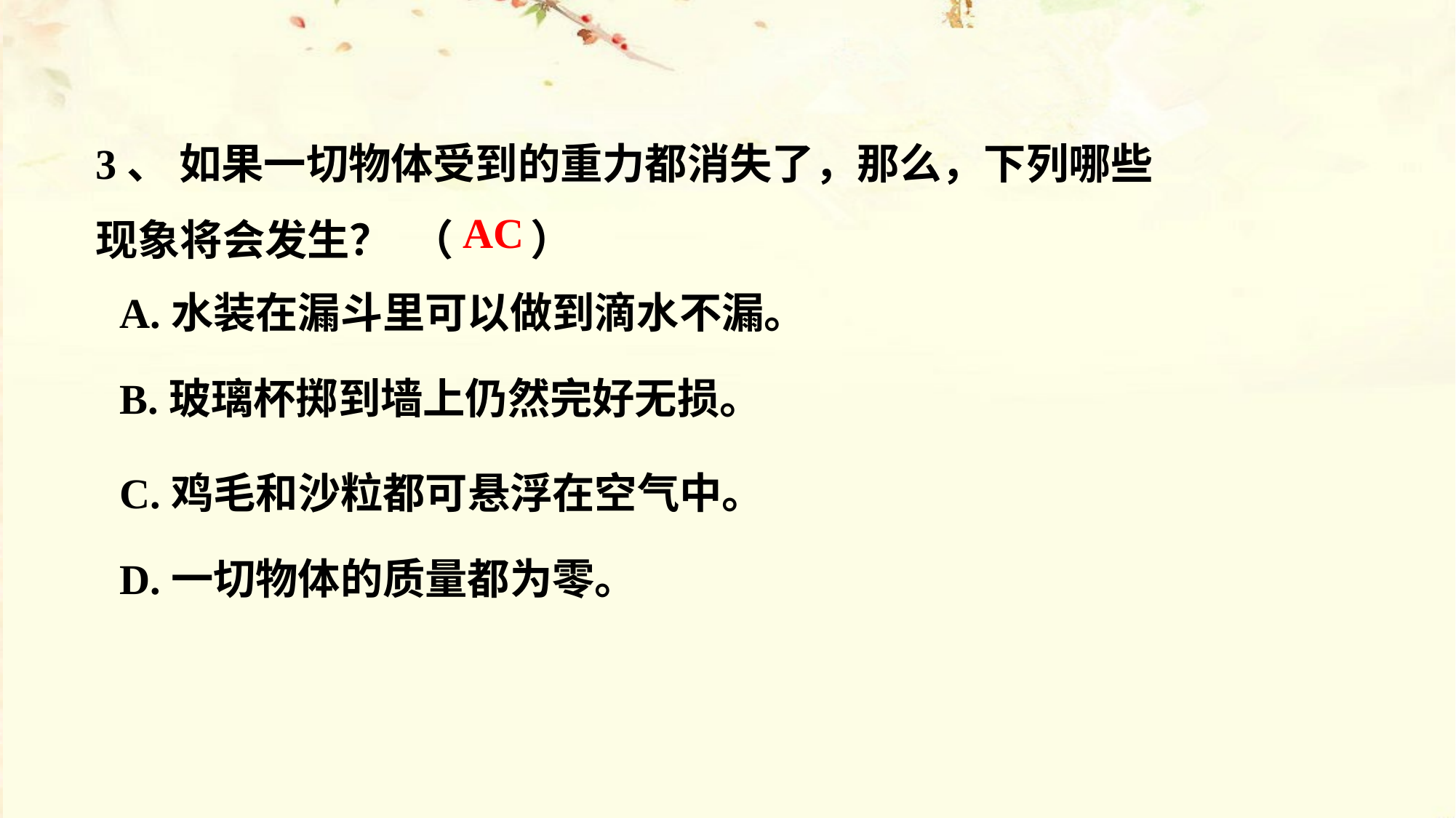

3、 如果一切物体受到的重力都消失了，那么，下列哪些现象将会发生？  （        ）
AC
A.水装在漏斗里可以做到滴水不漏。
B.玻璃杯掷到墙上仍然完好无损。
C.鸡毛和沙粒都可悬浮在空气中。
D.一切物体的质量都为零。